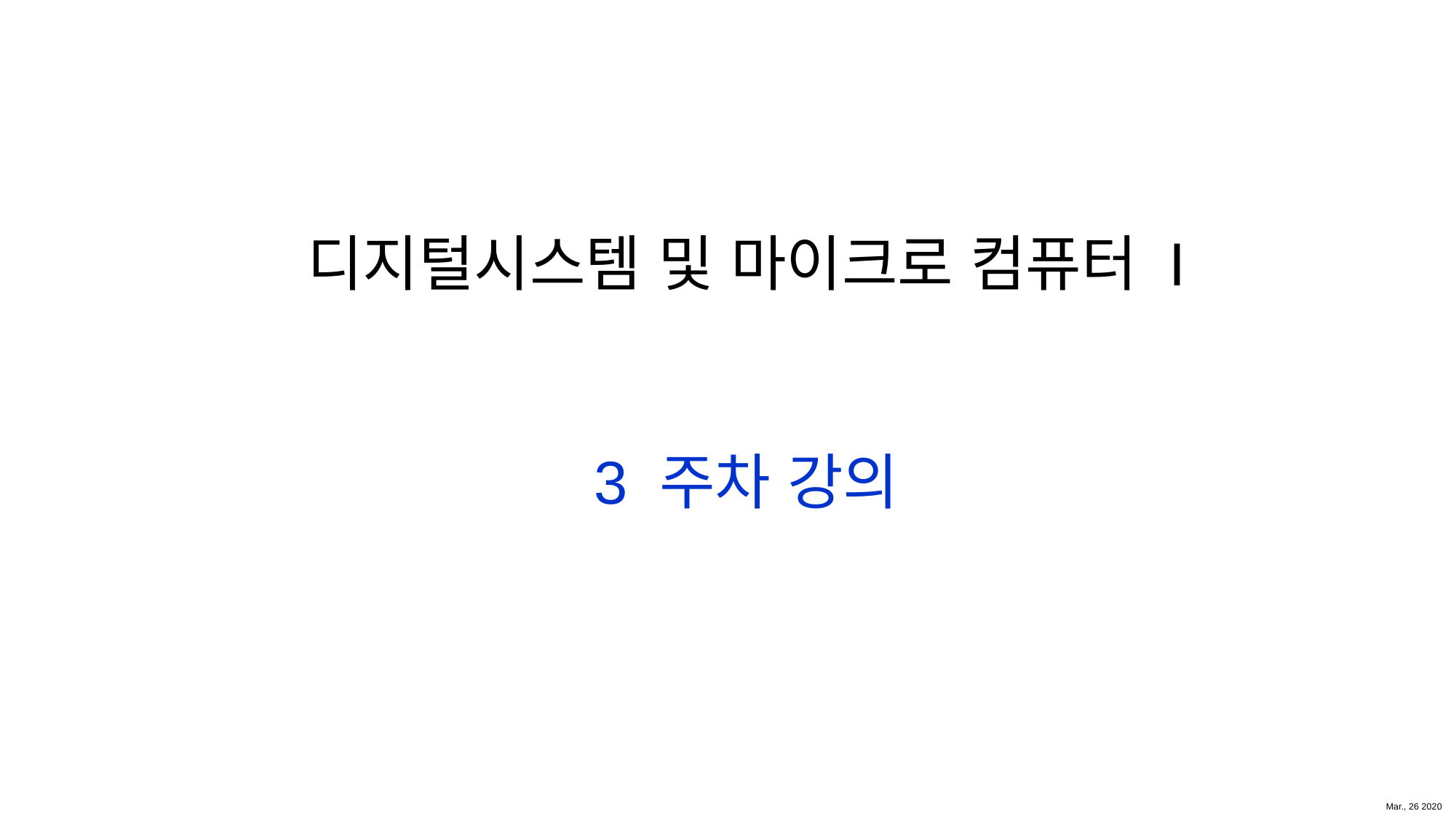

디지털시스템 및 마이크로 컴퓨터 I

3 주차 강의
Mar., 26 2020